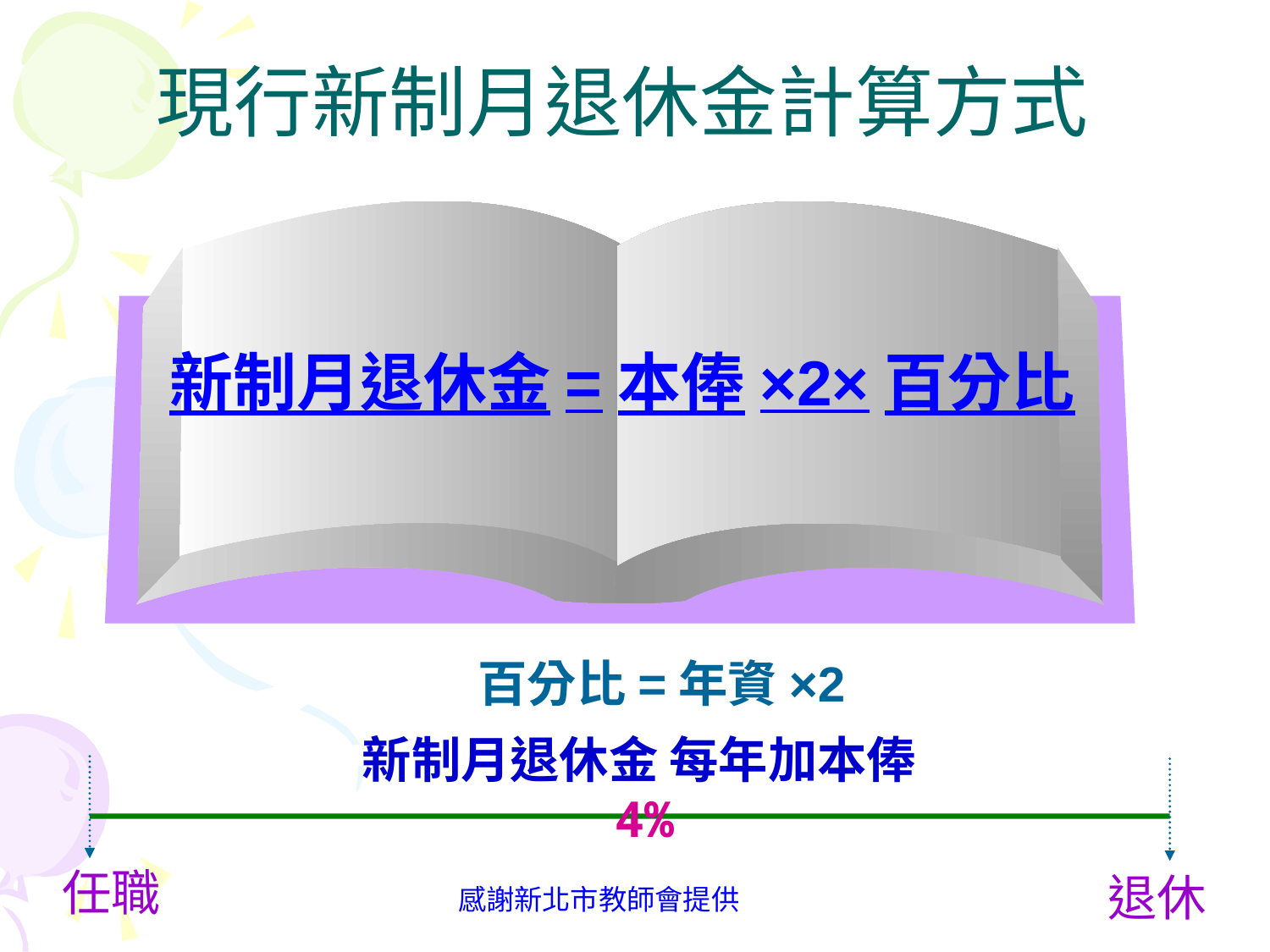

現行新制月退休金計算方式

新制月退休金=本俸×2×百分比
百分比=年資×2
新制月退休金 每年加本俸4%

任職
退休
感謝新北市教師會提供